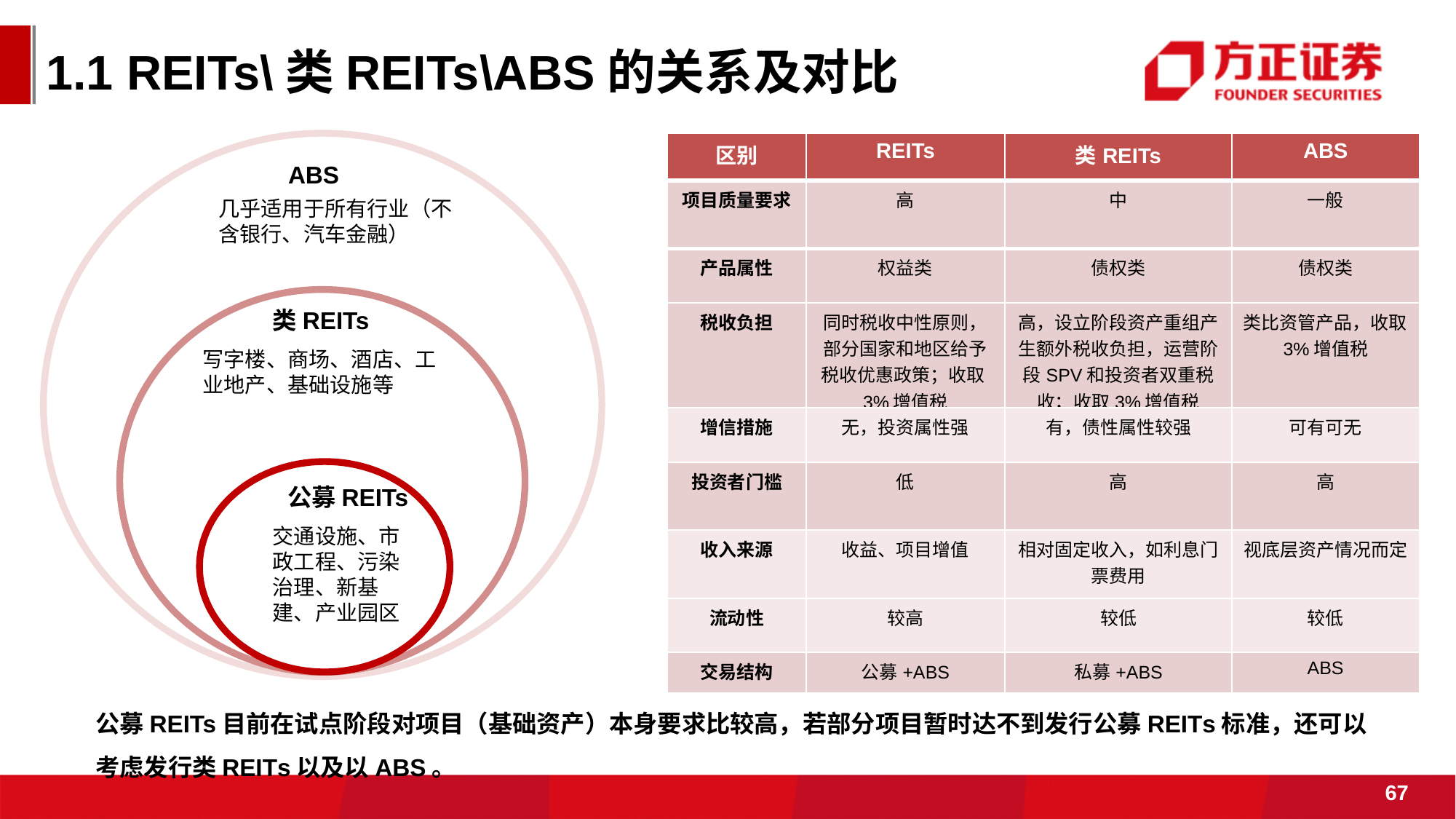

1.1 REITs\类REITs\ABS的关系及对比

ABS
几乎适用于所有行业（不含银行、汽车金融）

类REITs
写字楼、商场、酒店、工业地产、基础设施等

公募REITs
交通设施、市政工程、污染治理、新基建、产业园区
| 区别 | REITs | 类REITs | ABS |
| --- | --- | --- | --- |
| 项目质量要求 | 高 | 中 | 一般 |
| 产品属性 | 权益类 | 债权类 | 债权类 |
| 税收负担 | 同时税收中性原则，部分国家和地区给予税收优惠政策；收取3%增值税 | 高，设立阶段资产重组产生额外税收负担，运营阶段SPV和投资者双重税收；收取3%增值税 | 类比资管产品，收取3%增值税 |
| 增信措施 | 无，投资属性强 | 有，债性属性较强 | 可有可无 |
| 投资者门槛 | 低 | 高 | 高 |
| 收入来源 | 收益、项目增值 | 相对固定收入，如利息门票费用 | 视底层资产情况而定 |
| 流动性 | 较高 | 较低 | 较低 |
| 交易结构 | 公募+ABS | 私募+ABS | ABS |
公募REITs目前在试点阶段对项目（基础资产）本身要求比较高，若部分项目暂时达不到发行公募REITs标准，还可以考虑发行类REITs以及以ABS。
67